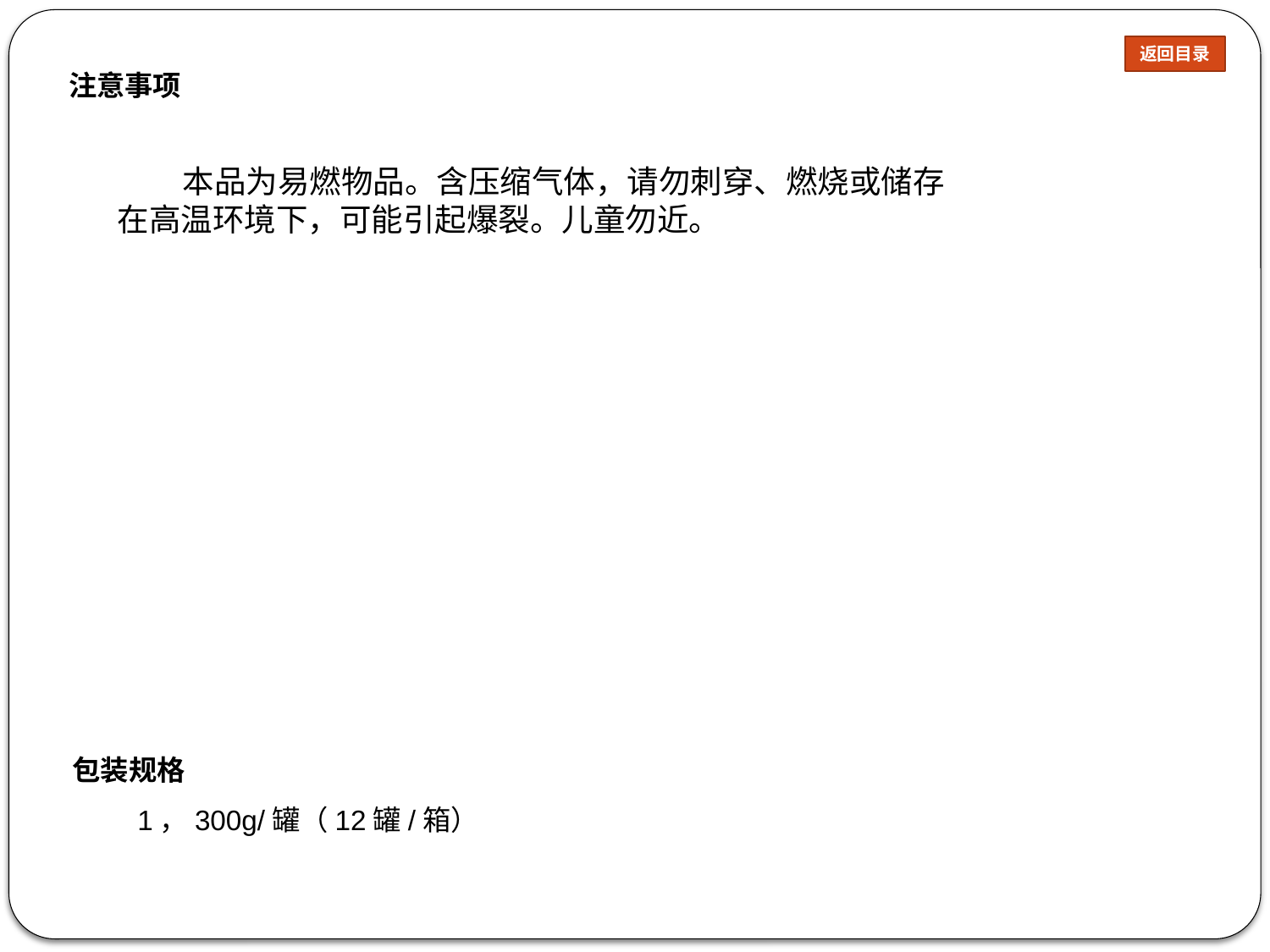

返回目录
注意事项
        本品为易燃物品。含压缩气体，请勿刺穿、燃烧或储存在高温环境下，可能引起爆裂。儿童勿近。

包装规格
1，300g/罐（12罐/箱）